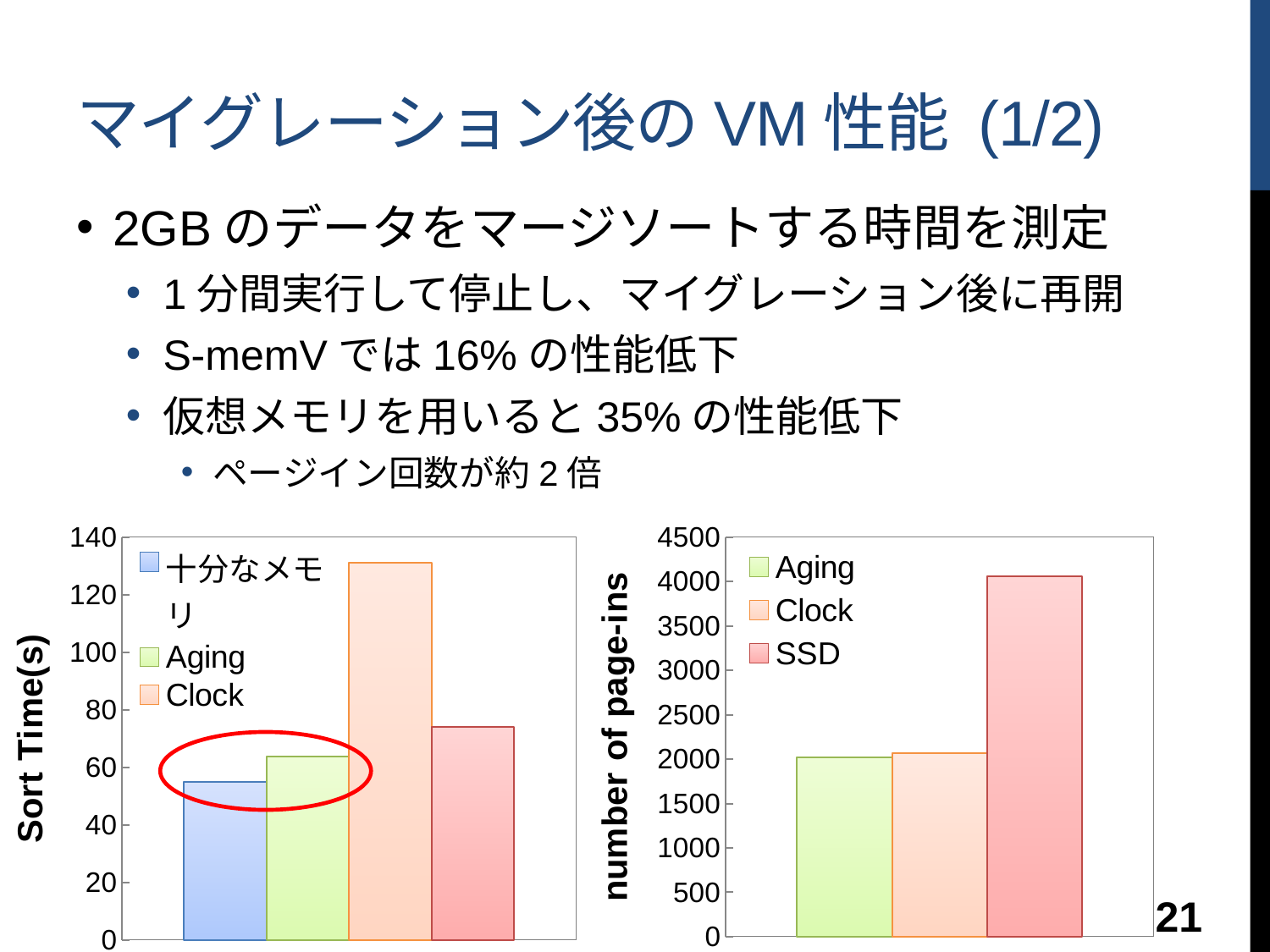

# マイグレーション後のVM性能 (1/2)
2GBのデータをマージソートする時間を測定
1分間実行して停止し、マイグレーション後に再開
S-memVでは16%の性能低下
仮想メモリを用いると35%の性能低下
ページイン回数が約2倍

### Chart

| Category |  |  |  |  |
|---|---|---|---|---|

### Chart

| Category |  |  |  |
|---|---|---|---|
21